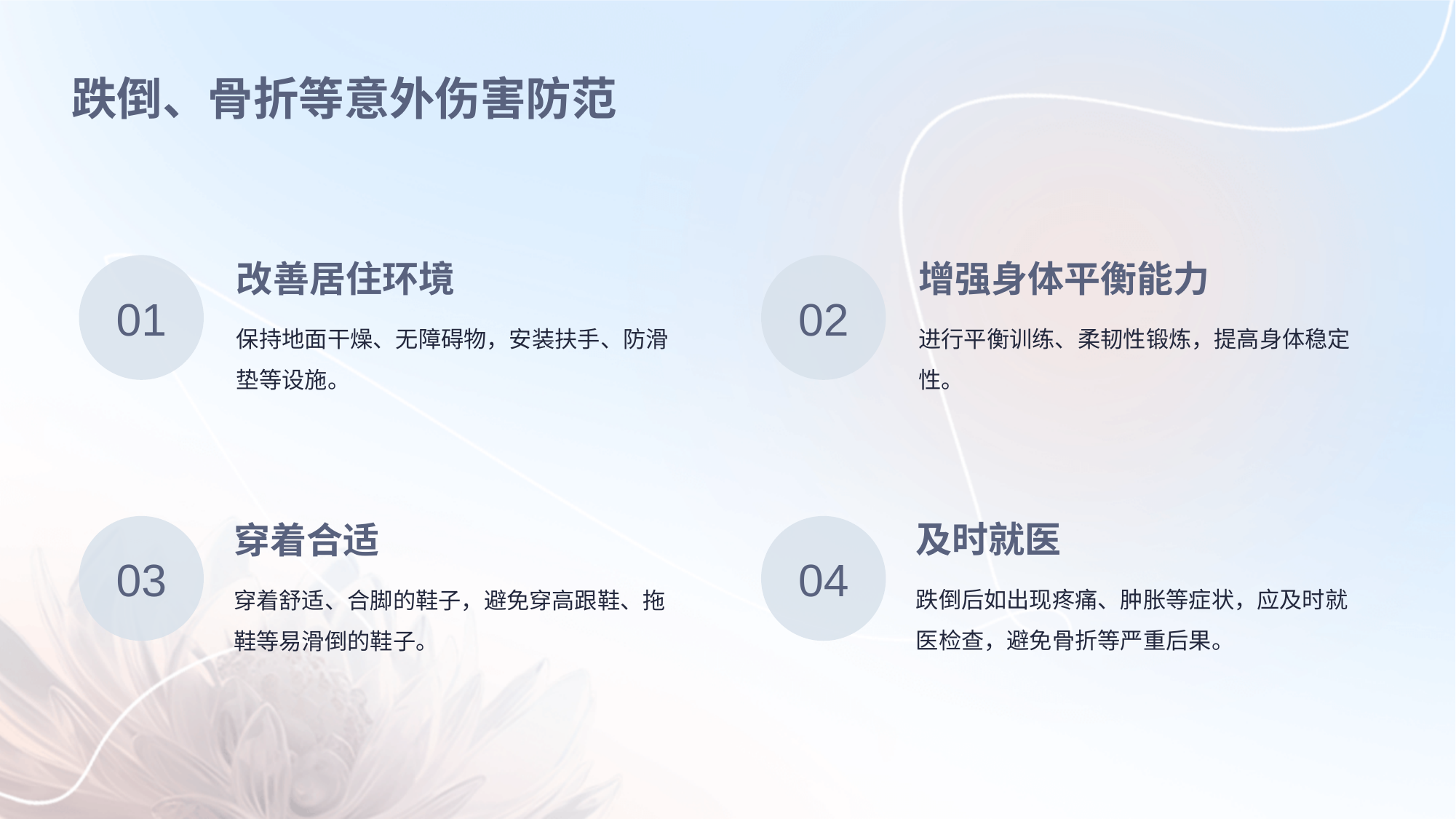

跌倒、骨折等意外伤害防范
增强身体平衡能力
改善居住环境

02
01
进行平衡训练、柔韧性锻炼，提高身体稳定性。
保持地面干燥、无障碍物，安装扶手、防滑垫等设施。
及时就医
穿着合适

04
03
跌倒后如出现疼痛、肿胀等症状，应及时就医检查，避免骨折等严重后果。
穿着舒适、合脚的鞋子，避免穿高跟鞋、拖鞋等易滑倒的鞋子。